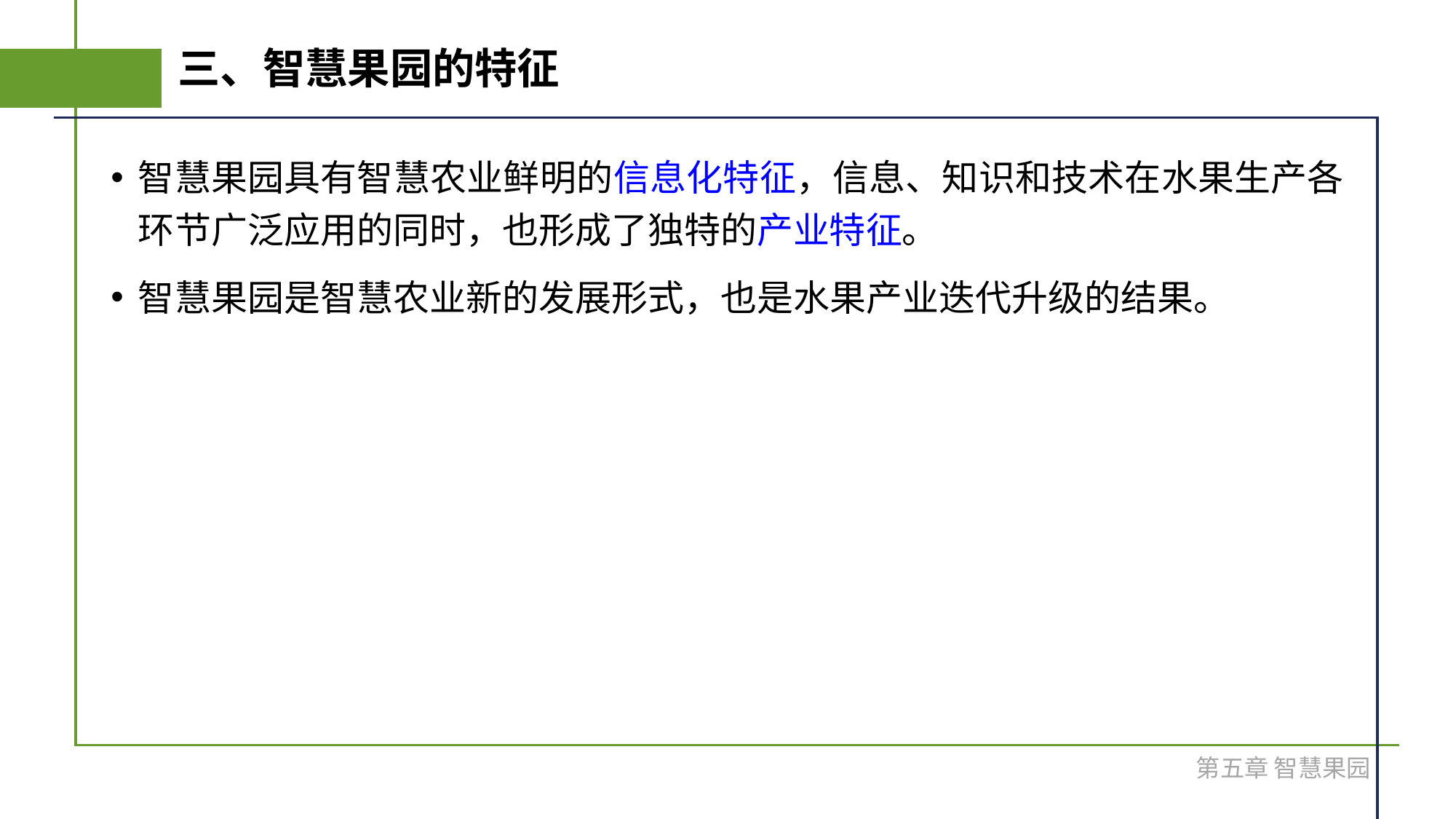

# 三、智慧果园的特征
智慧果园具有智慧农业鲜明的信息化特征，信息、知识和技术在水果生产各环节广泛应用的同时，也形成了独特的产业特征。
智慧果园是智慧农业新的发展形式，也是水果产业迭代升级的结果。
第五章 智慧果园